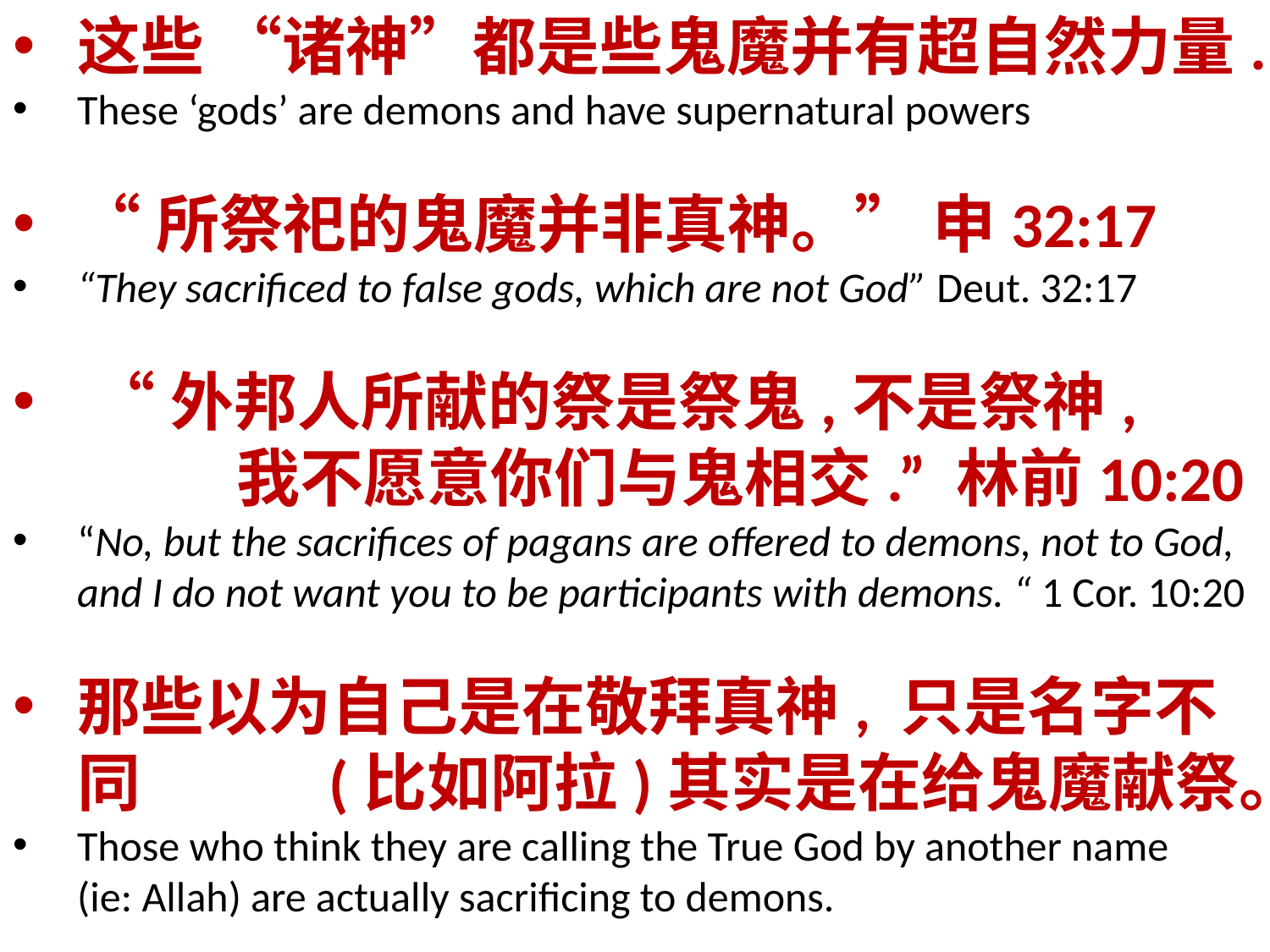

这些 “诸神”都是些鬼魔并有超自然力量.
These ‘gods’ are demons and have supernatural powers

“所祭祀的鬼魔并非真神。” 申32:17
“They sacrificed to false gods, which are not God” Deut. 32:17

 “外邦人所献的祭是祭鬼,不是祭神,                   我不愿意你们与鬼相交.” 林前10:20
“No, but the sacrifices of pagans are offered to demons, not to God, and I do not want you to be participants with demons. “ 1 Cor. 10:20

那些以为自己是在敬拜真神, 只是名字不同            (比如阿拉)其实是在给鬼魔献祭。
Those who think they are calling the True God by another name       (ie: Allah) are actually sacrificing to demons.